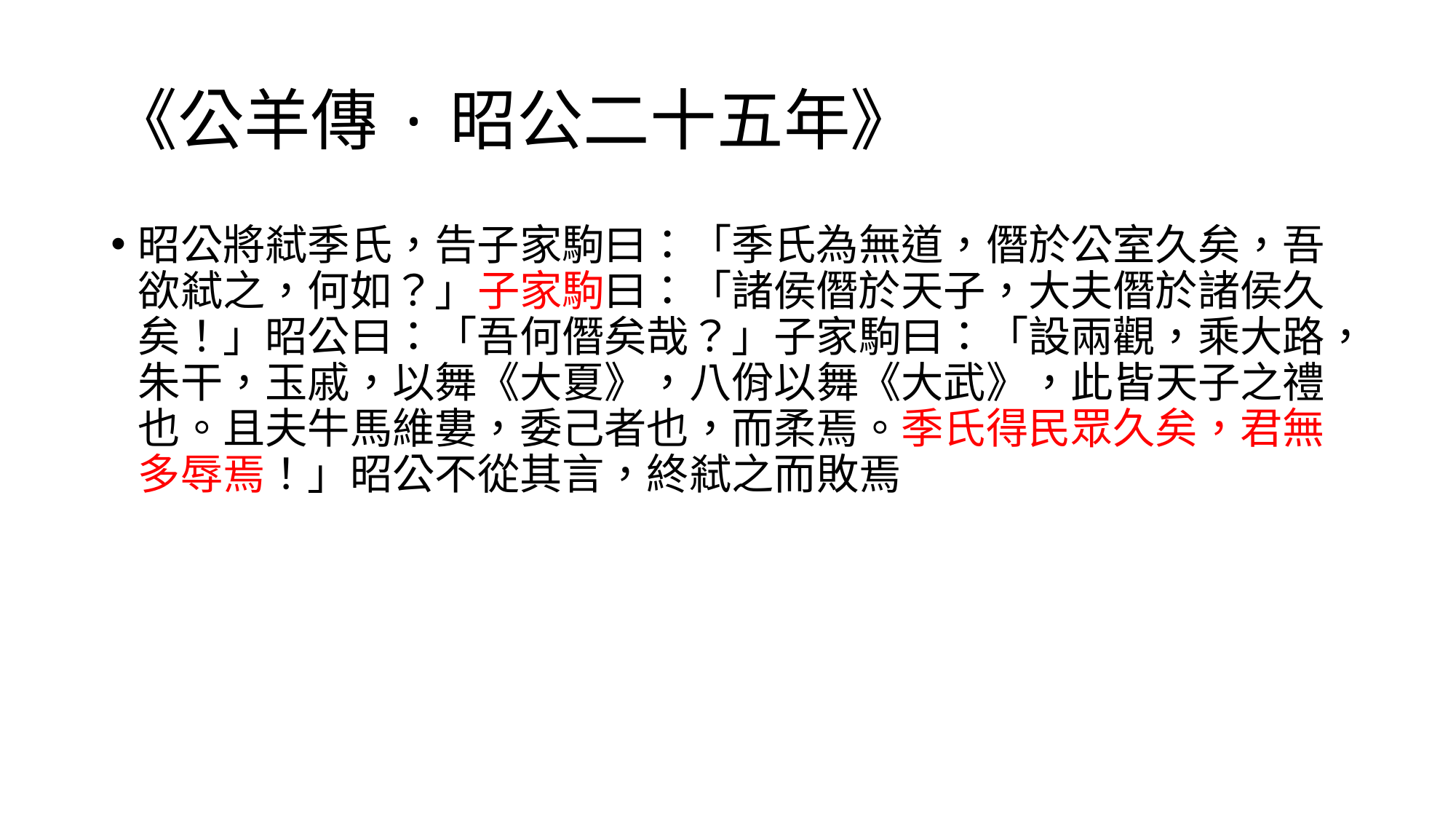

# 《公羊傳·昭公二十五年》
昭公將弒季氏，告子家駒曰：「季氏為無道，僭於公室久矣，吾欲弒之，何如？」子家駒曰：「諸侯僭於天子，大夫僭於諸侯久矣！」昭公曰：「吾何僭矣哉？」子家駒曰：「設兩觀，乘大路，朱干，玉戚，以舞《大夏》，八佾以舞《大武》，此皆天子之禮也。且夫牛馬維婁，委己者也，而柔焉。季氏得民眾久矣，君無多辱焉！」昭公不從其言，終弒之而敗焉